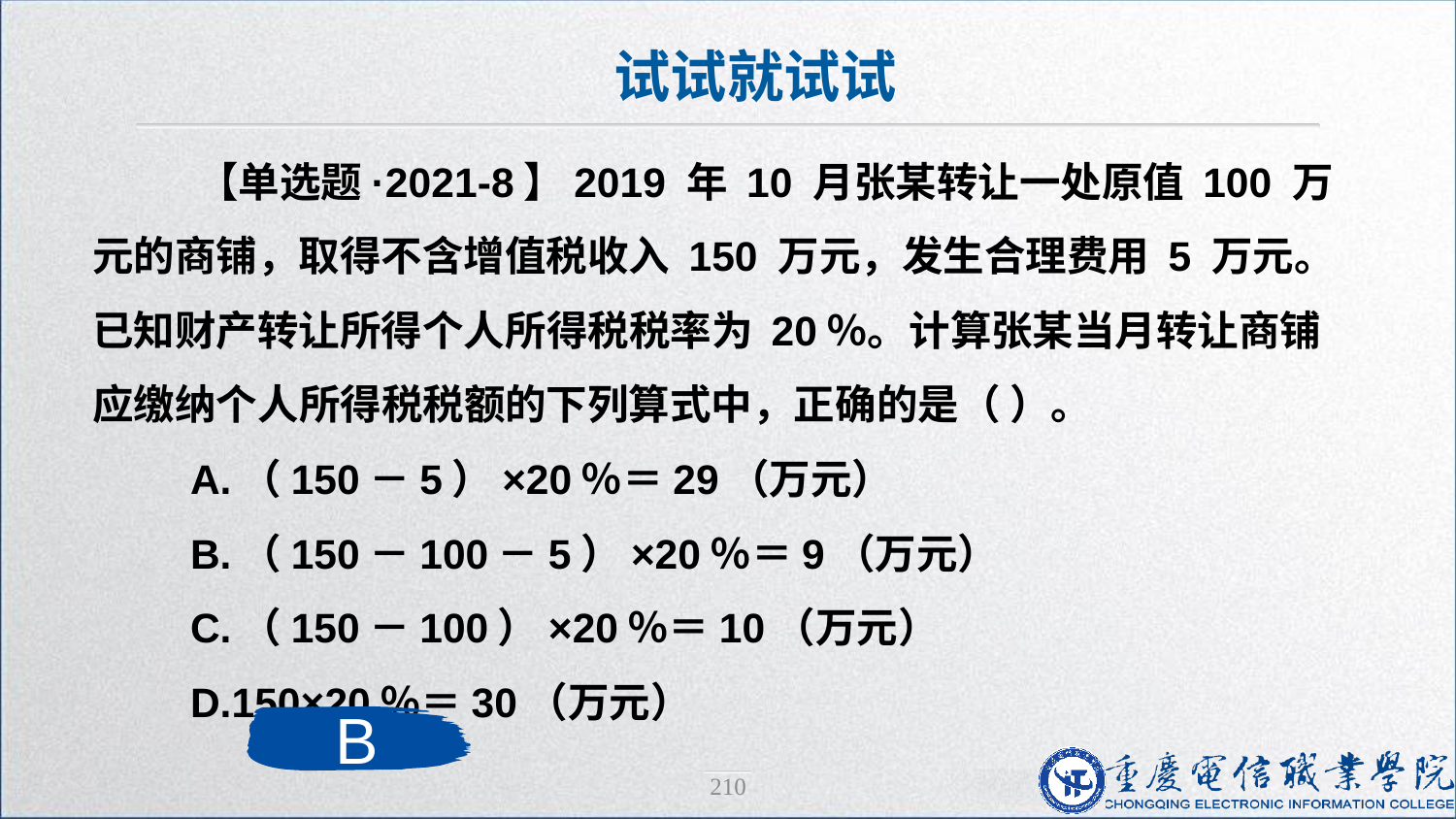

试试就试试
 【单选题·2021-8】2019 年 10 月张某转让一处原值 100 万元的商铺，取得不含增值税收入 150 万元，发生合理费用 5 万元。已知财产转让所得个人所得税税率为 20％。计算张某当月转让商铺应缴纳个人所得税税额的下列算式中，正确的是（ ）。
 A.（150－5）×20％＝29（万元）
 B.（150－100－5）×20％＝9（万元）
 C.（150－100）×20％＝10（万元）
 D.150×20％＝30（万元）

B
210